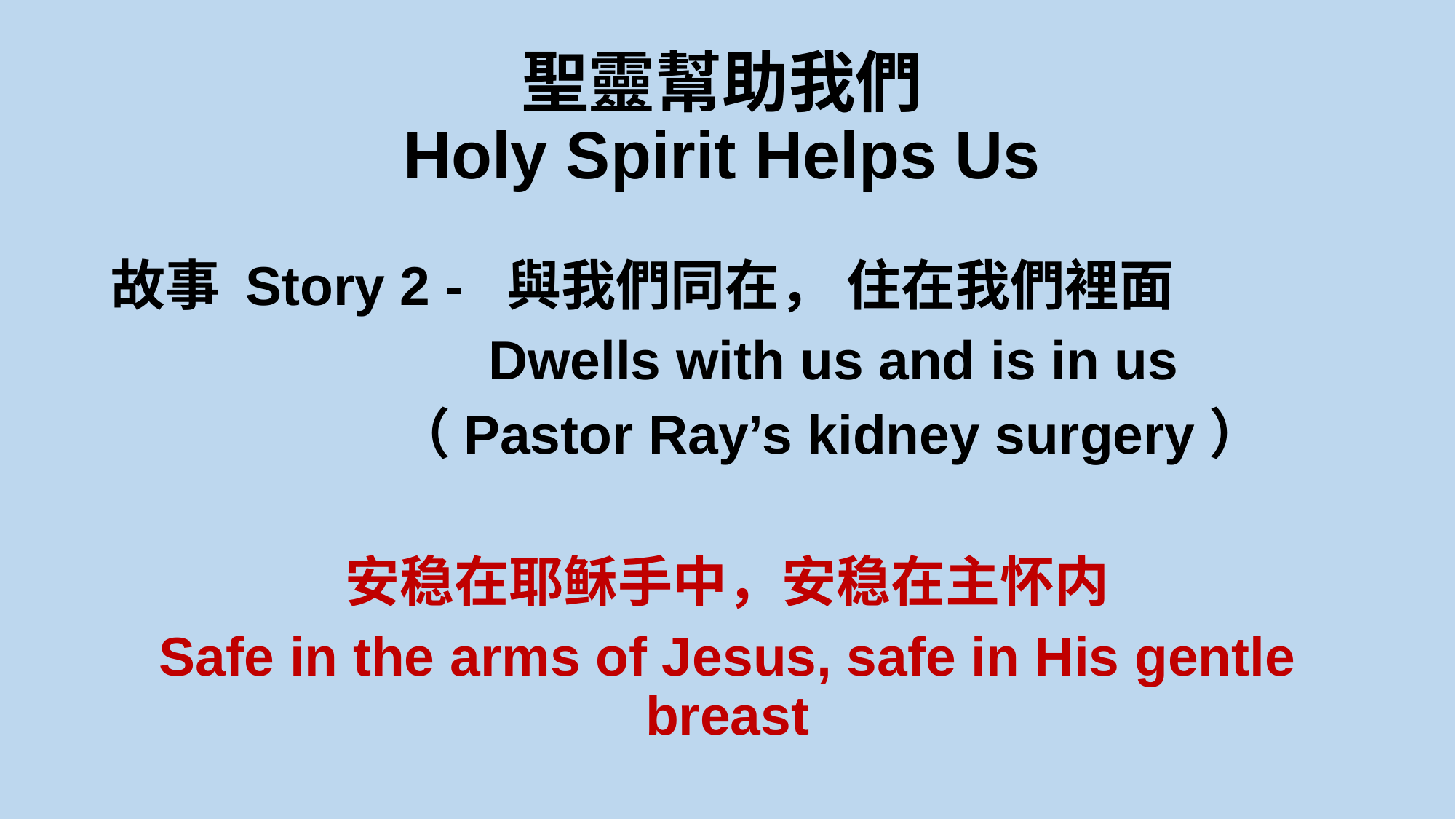

# 聖靈幫助我們 Holy Spirit Helps Us
故事 Story 2 -  與我們同在， 住在我們裡面
                         Dwells with us and is in us
                      （Pastor Ray’s kidney surgery）

安稳在耶稣手中，安稳在主怀内
Safe in the arms of Jesus, safe in His gentle breast